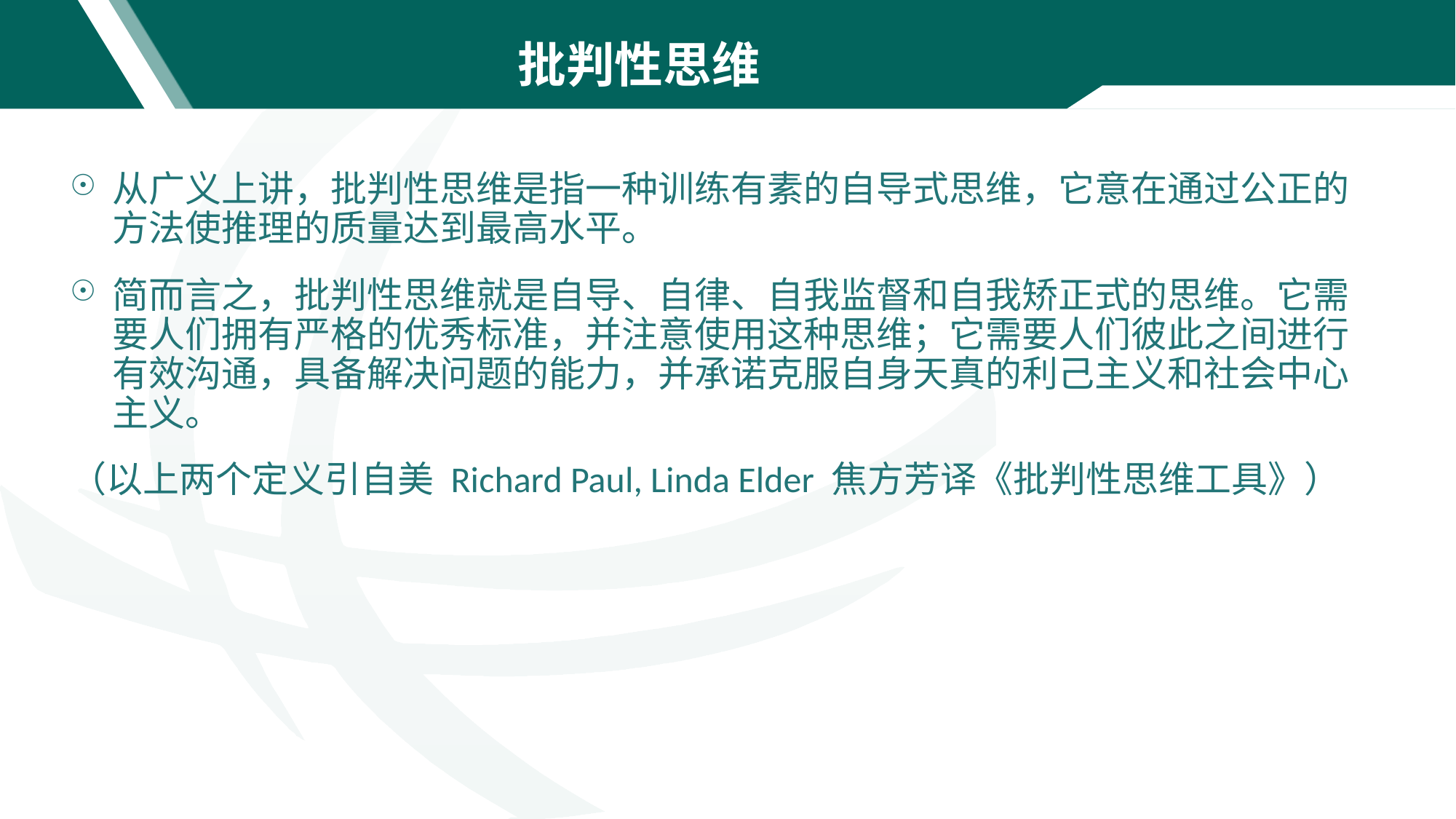

# 批判性思维
从广义上讲，批判性思维是指一种训练有素的自导式思维，它意在通过公正的方法使推理的质量达到最高水平。
简而言之，批判性思维就是自导、自律、自我监督和自我矫正式的思维。它需要人们拥有严格的优秀标准，并注意使用这种思维；它需要人们彼此之间进行有效沟通，具备解决问题的能力，并承诺克服自身天真的利己主义和社会中心主义。
（以上两个定义引自美 Richard Paul, Linda Elder 焦方芳译《批判性思维工具》）